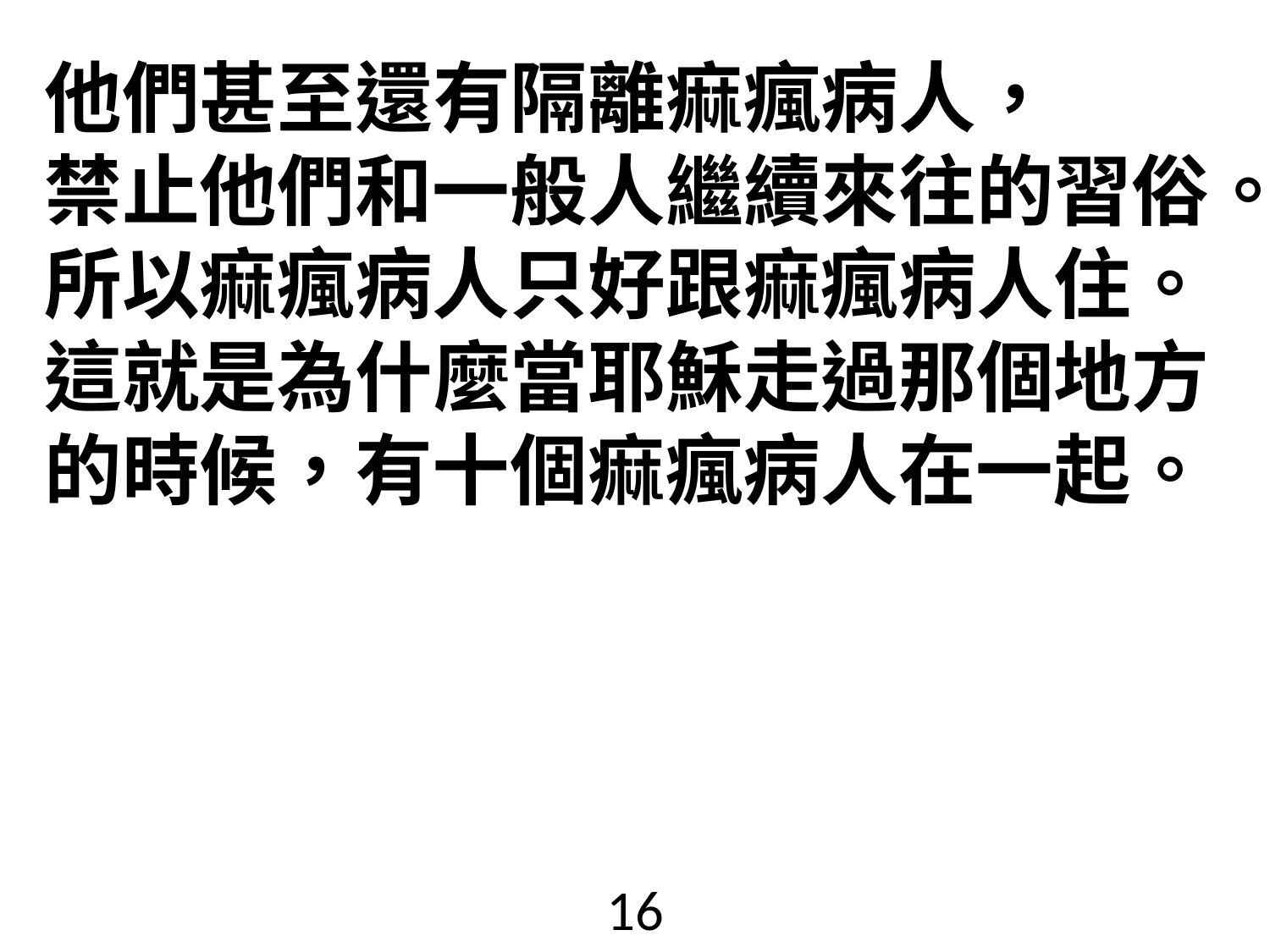

# 他們甚至還有隔離痲瘋病人， 禁止他們和一般人繼續來往的習俗。所以痲瘋病人只好跟痲瘋病人住。這就是為什麼當耶穌走過那個地方的時候，有十個痲瘋病人在一起。
16